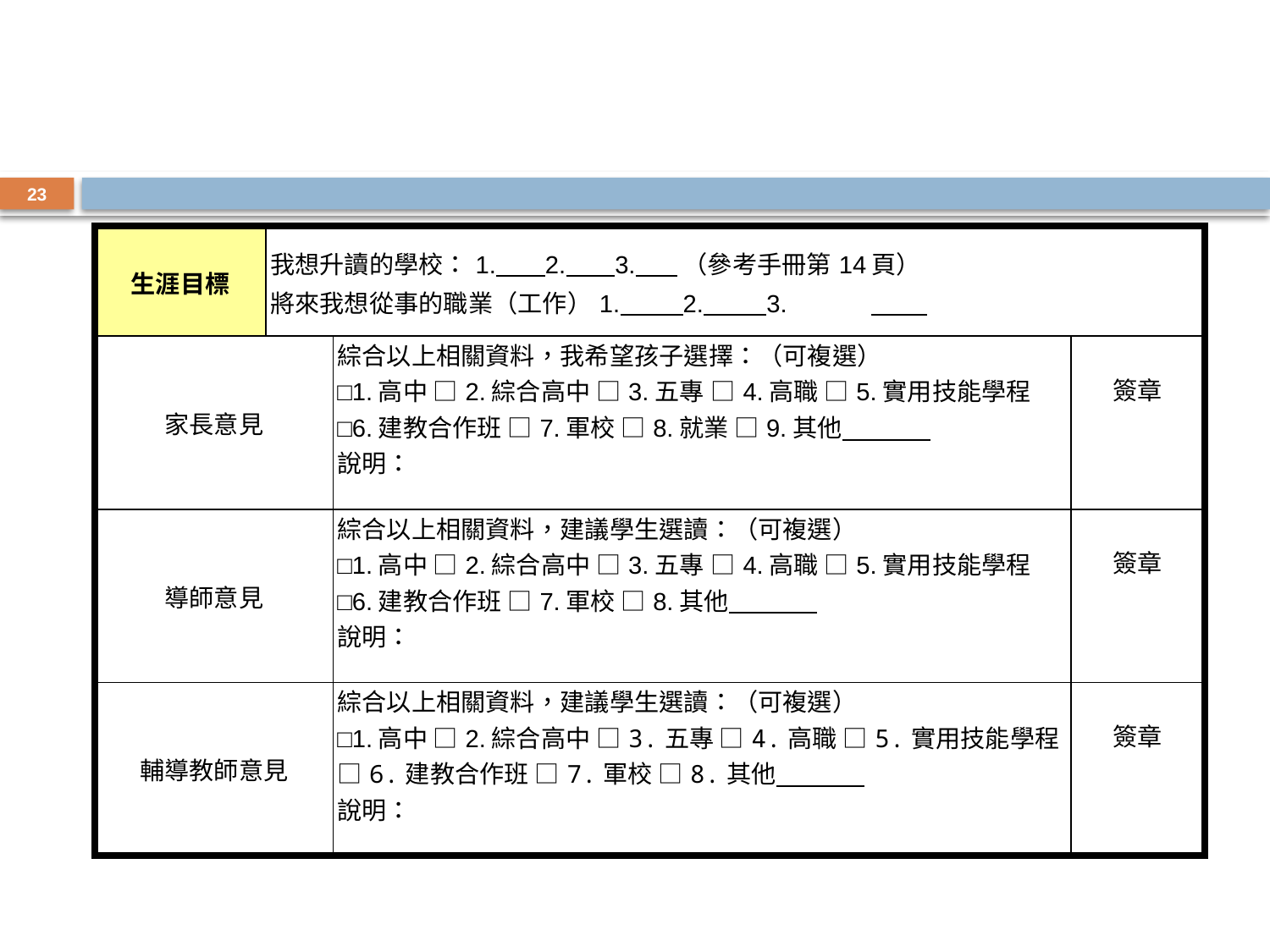

#
23

| 生涯目標 | 我想升讀的學校：1. 2. 3. （參考手冊第14頁） 將來我想從事的職業（工作）1. 2. 3. |  |  |
| --- | --- | --- | --- |
| 家長意見 |  | 綜合以上相關資料，我希望孩子選擇：（可複選） □1.高中 □2.綜合高中 □3.五專 □4.高職 □5.實用技能學程 □6.建教合作班 □7.軍校 □8.就業 □9.其他 說明： | 簽章 |
| 導師意見 |  | 綜合以上相關資料，建議學生選讀：（可複選） □1.高中 □2.綜合高中 □3.五專 □4.高職 □5.實用技能學程 □6.建教合作班 □7.軍校 □8.其他 說明： | 簽章 |
| 輔導教師意見 |  | 綜合以上相關資料，建議學生選讀：（可複選） □1.高中 □2.綜合高中 □3.五專 □4.高職 □5.實用技能學程□6.建教合作班 □7.軍校 □8.其他 說明： | 簽章 |